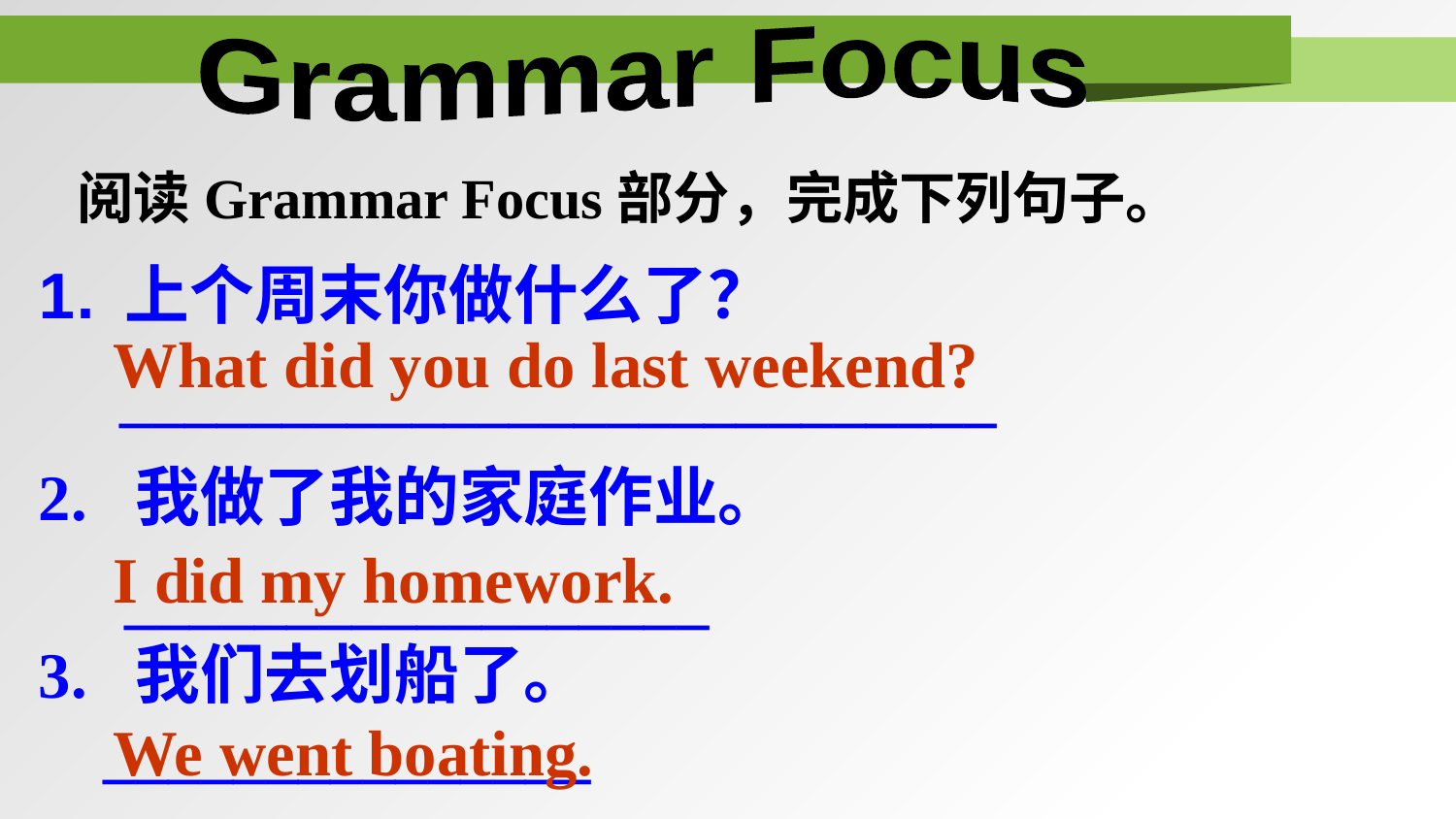

Grammar Focus
阅读Grammar Focus部分，完成下列句子。
上个周末你做什么了？
     ___________________________
2.  我做了我的家庭作业。     __________________
What did you do last weekend?
I did my homework.
3.  我们去划船了。
    _______________
We went boating.